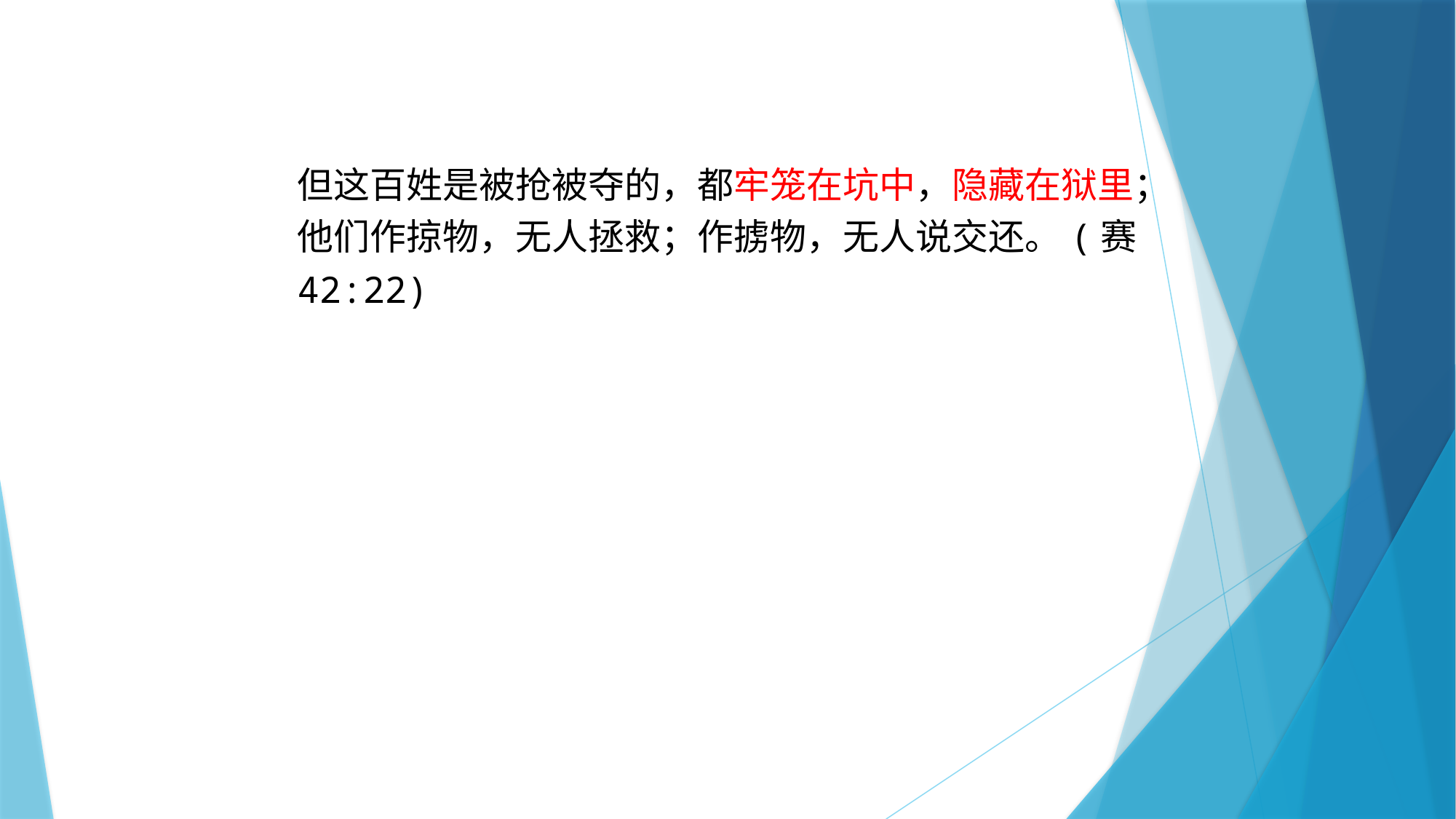

但这百姓是被抢被夺的，都牢笼在坑中，隐藏在狱里；他们作掠物，无人拯救；作掳物，无人说交还。(赛42:22)